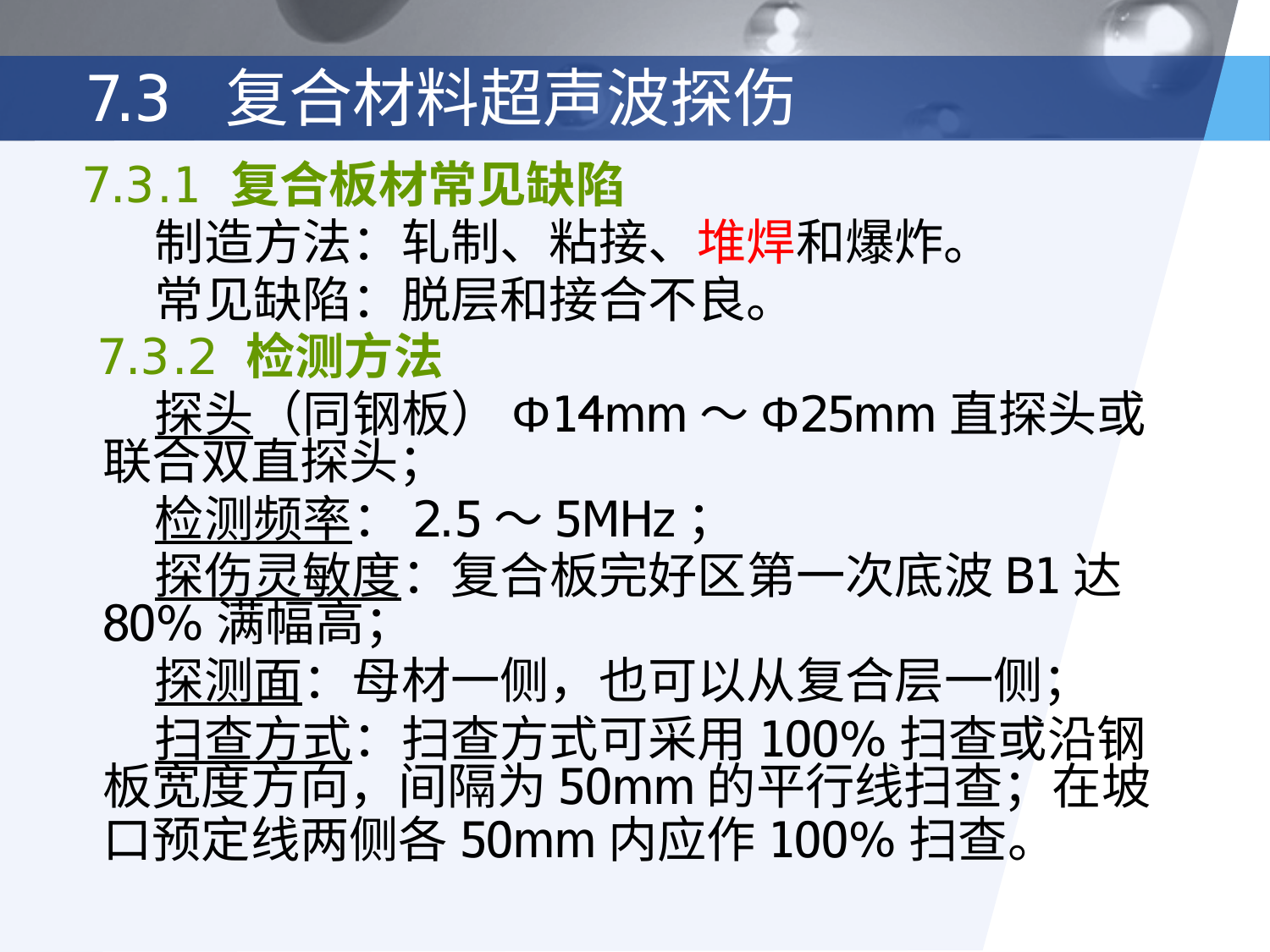

# 7.3  复合材料超声波探伤
   7.3.1 复合板材常见缺陷
        制造方法：轧制、粘接、堆焊和爆炸。
        常见缺陷：脱层和接合不良。
   7.3.2 检测方法
        探头（同钢板）Φ14mm～Φ25mm直探头或联合双直探头；
        检测频率：2.5～5MHz；
        探伤灵敏度：复合板完好区第一次底波B1达80%满幅高；
        探测面：母材一侧，也可以从复合层一侧；
        扫查方式：扫查方式可采用100%扫查或沿钢板宽度方向，间隔为50mm的平行线扫查；在坡口预定线两侧各50mm内应作100%扫查。